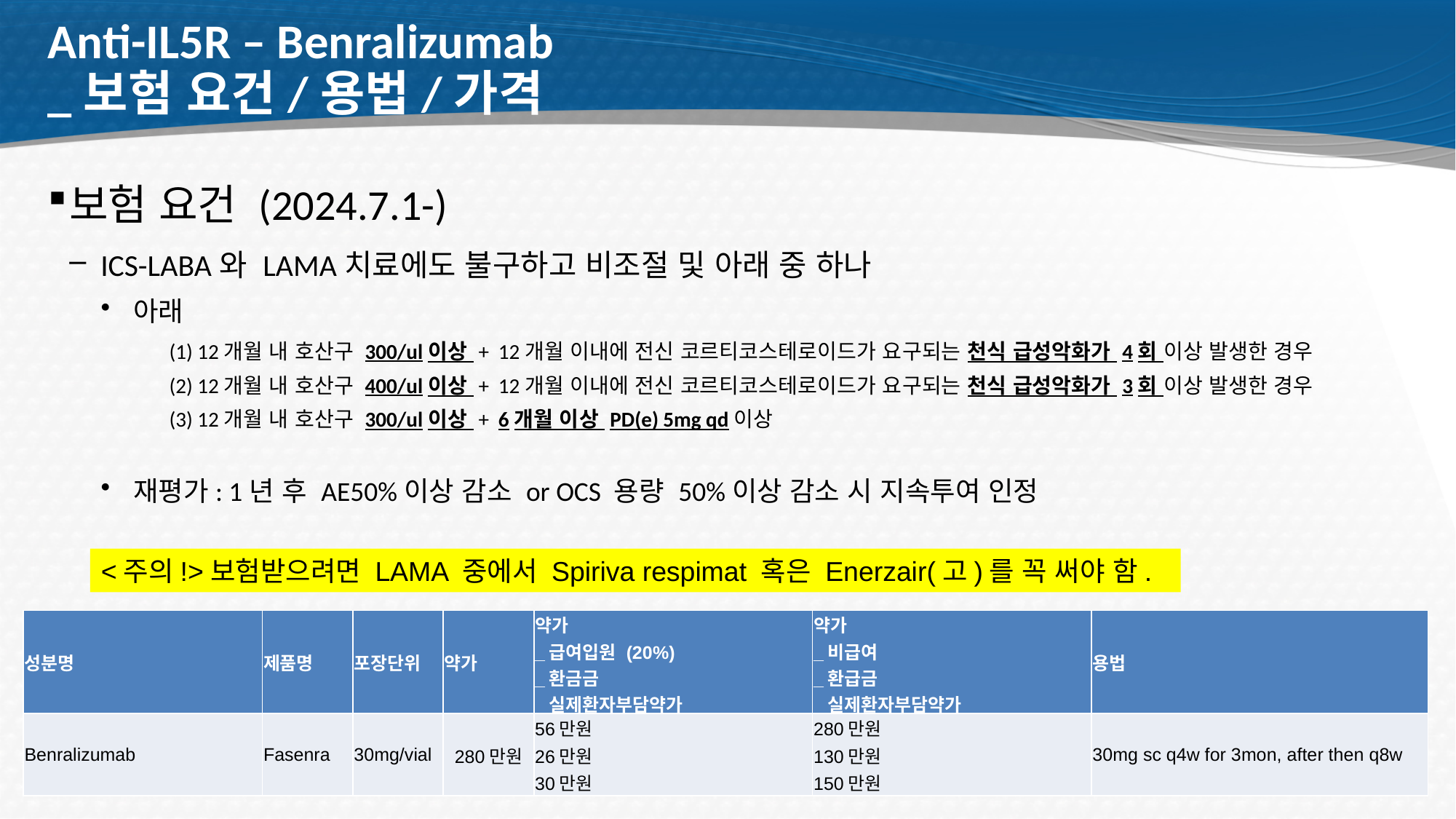

# Anti-IL5R – Benralizumab _보험 요건/용법/가격
보험 요건 (2024.7.1-)
ICS-LABA와 LAMA치료에도 불구하고 비조절 및 아래 중 하나
아래
 (1) 12개월 내 호산구 300/ul이상 +  12개월 이내에 전신 코르티코스테로이드가 요구되는 천식 급성악화가 4회 이상 발생한 경우
 (2) 12개월 내 호산구 400/ul이상 +  12개월 이내에 전신 코르티코스테로이드가 요구되는 천식 급성악화가 3회 이상 발생한 경우
 (3) 12개월 내 호산구 300/ul이상 +  6개월 이상 PD(e) 5mg qd이상

재평가: 1년 후 AE50%이상 감소 or OCS 용량 50%이상 감소 시 지속투여 인정

<주의!>보험받으려면 LAMA 중에서 Spiriva respimat 혹은 Enerzair(고)를 꼭 써야 함.
| 성분명 | 제품명 | 포장단위 | 약가 | 약가 \_급여입원 (20%) \_환금금 \_실제환자부담약가 | 약가 \_비급여 \_환급금 \_실제환자부담약가 | 용법 |
| --- | --- | --- | --- | --- | --- | --- |
| Benralizumab | Fasenra | 30mg/vial | 280만원 | 56만원 | 280만원 | 30mg sc q4w for 3mon, after then q8w |
|  |  |  |  | 26만원 | 130만원 |  |
|  |  |  |  | 30만원 | 150만원 |  |